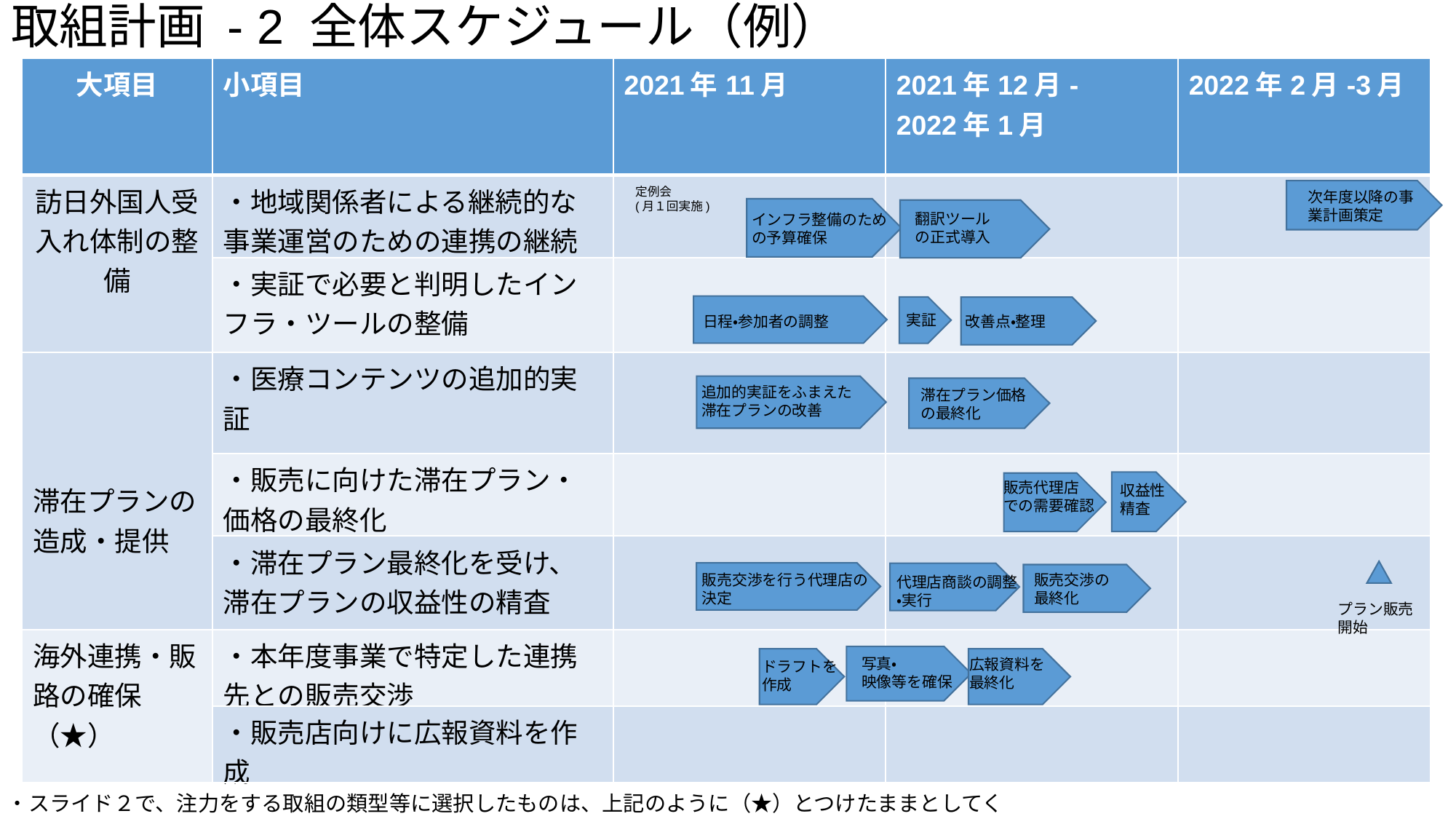

取組計画 - 2 全体スケジュール（例）

| 大項目 | 小項目 | 2021年11月 | 2021年12月- 2022年1月 | 2022年2月-3月 |
| --- | --- | --- | --- | --- |
| 訪日外国人受入れ体制の整備 | ・地域関係者による継続的な事業運営のための連携の継続 |  |  |  |
|  | ・実証で必要と判明したインフラ・ツールの整備 |  |  |  |
| 滞在プランの造成・提供 | ・医療コンテンツの追加的実証 |  |  |  |
|  | ・販売に向けた滞在プラン・価格の最終化 |  |  |  |
|  | ・滞在プラン最終化を受け、滞在プランの収益性の精査 |  |  |  |
| 海外連携・販路の確保（★） | ・本年度事業で特定した連携先との販売交渉 |  |  |  |
|  | ・販売店向けに広報資料を作成 |  |  |  |
定例会
(月１回実施)

次年度以降の事業計画策定

翻訳ツール
の正式導入
インフラ整備のため
の予算確保

実証
日程・参加者の調整
改善点・整理

追加的実証をふまえた
滞在プランの改善

滞在プラン価格
の最終化

販売代理店
での需要確認
収益性
精査

販売交渉を行う代理店の決定
販売交渉の
最終化
代理店商談の調整
・実行
プラン販売
開始

写真・
映像等を確保

広報資料を
最終化
ドラフトを
作成
・スライド２で、注力をする取組の類型等に選択したものは、上記のように（★）とつけたままとしてください。